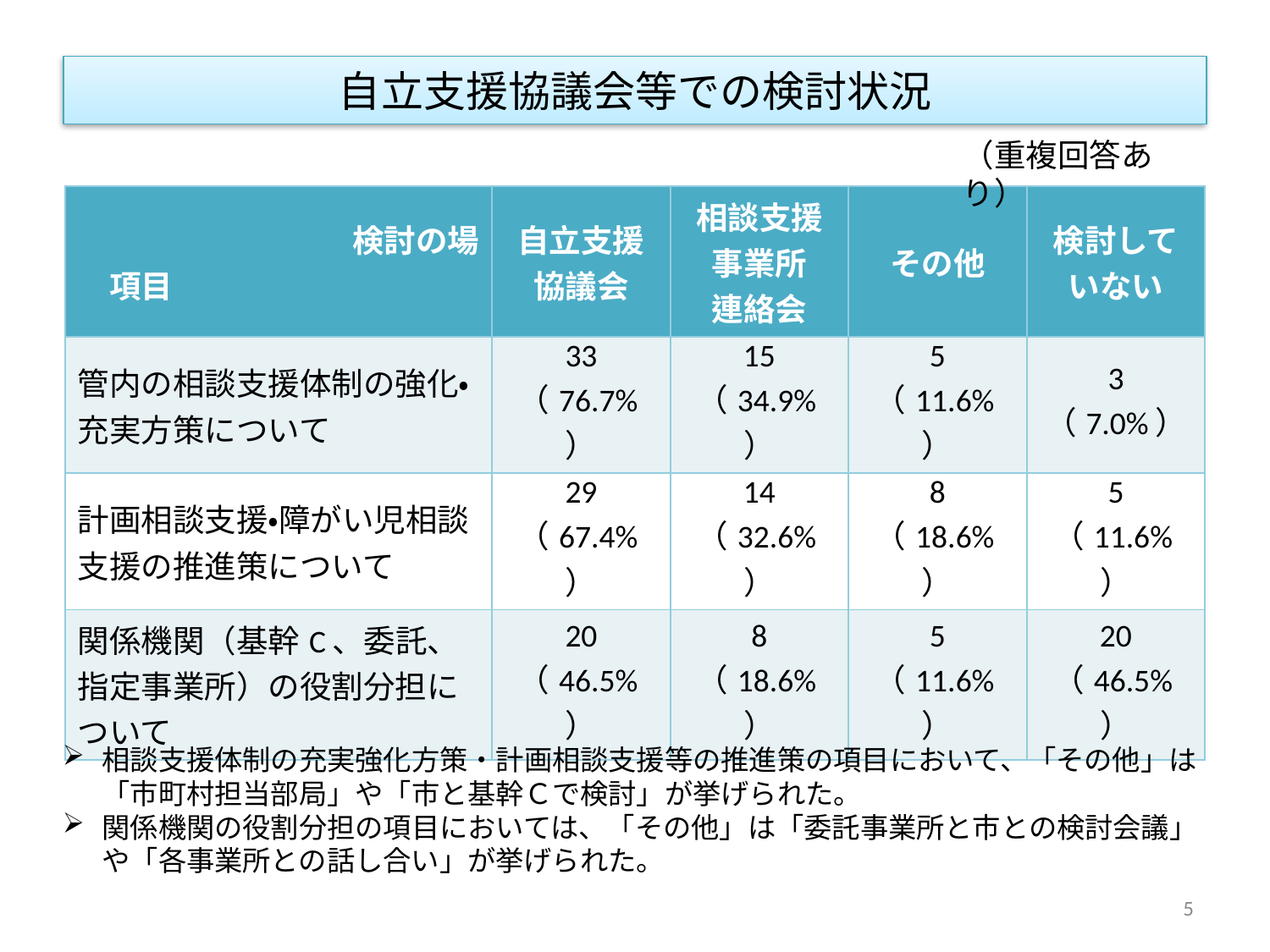

# 自立支援協議会等での検討状況
（重複回答あり）
| 検討の場 　項目 | 自立支援協議会 | 相談支援事業所 連絡会 | その他 | 検討していない |
| --- | --- | --- | --- | --- |
| 管内の相談支援体制の強化・充実方策について | 33 （76.7%） | 15 （34.9%） | 5 （11.6%） | 3 （7.0%） |
| 計画相談支援・障がい児相談支援の推進策について | 29 （67.4%） | 14 （32.6%） | 8 （18.6%） | 5 （11.6%） |
| 関係機関（基幹C、委託、指定事業所）の役割分担について | 20 （46.5%） | 8 （18.6%） | 5 （11.6%） | 20 （46.5%） |
相談支援体制の充実強化方策・計画相談支援等の推進策の項目において、「その他」は「市町村担当部局」や「市と基幹Ｃで検討」が挙げられた。
関係機関の役割分担の項目においては、「その他」は「委託事業所と市との検討会議」や「各事業所との話し合い」が挙げられた。
5